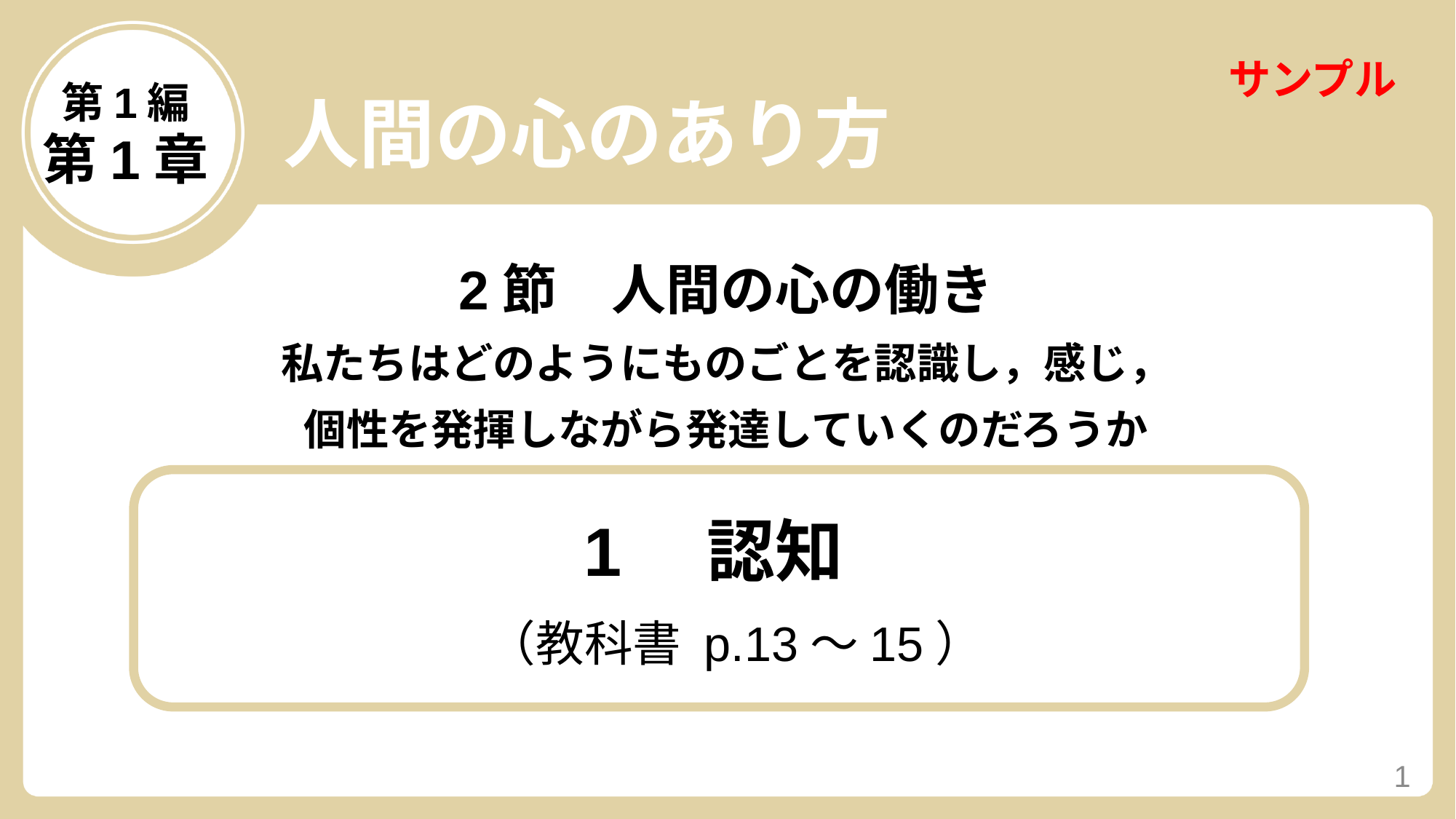

サンプル
人間の心のあり方
第1編
第1章
2節　人間の心の働き
私たちはどのようにものごとを認識し，感じ，
個性を発揮しながら発達していくのだろうか

1　認知
 （教科書 p.13～15）